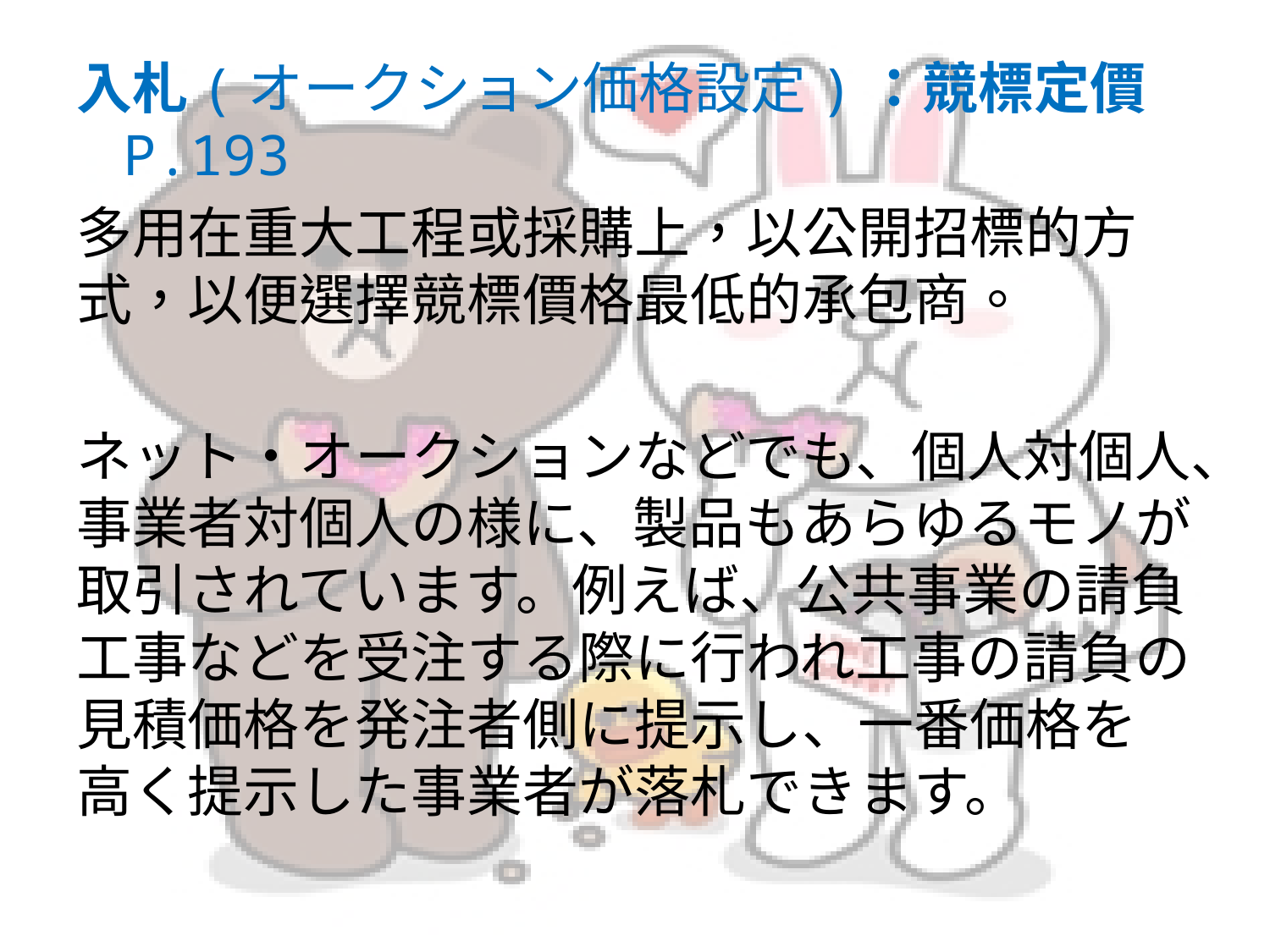

入札(オークション価格設定)：競標定價 P.193
多用在重大工程或採購上，以公開招標的方式，以便選擇競標價格最低的承包商。

ネット・オークションなどでも、個人対個人、事業者対個人の様に、製品もあらゆるモノが取引されています。例えば、公共事業の請負工事などを受注する際に行われ工事の請負の見積価格を発注者側に提示し、一番価格を高く提示した事業者が落札できます。